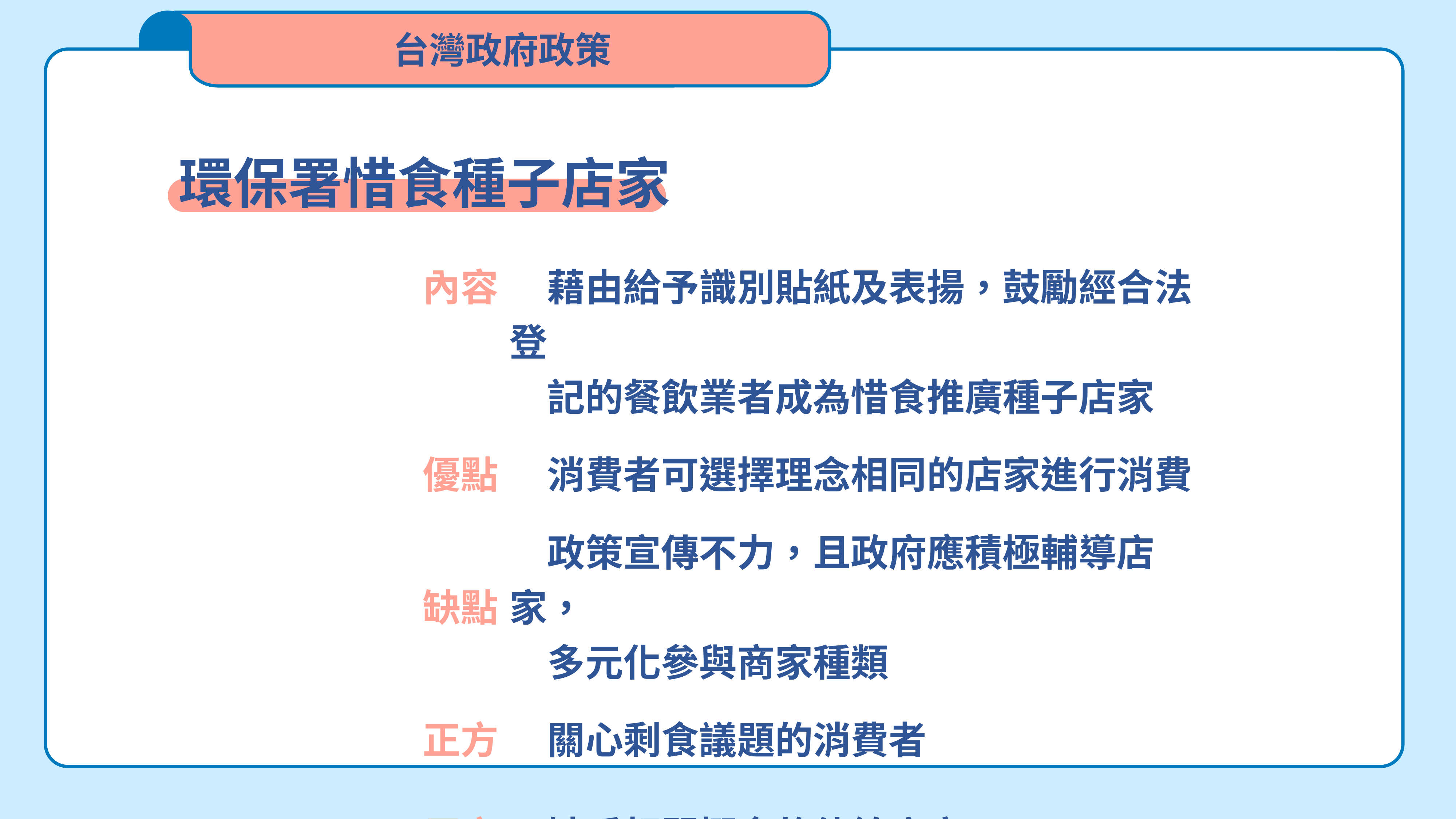

台灣政府政策

環保署惜食種子店家

| 內容 | 藉由給予識別貼紙及表揚，鼓勵經合法登 　記的餐飲業者成為惜食推廣種子店家 |
| --- | --- |
| 優點 | 消費者可選擇理念相同的店家進行消費 |
| 缺點 | 政策宣傳不力，且政府應積極輔導店家， 　多元化參與商家種類 |
| 正方 | 關心剩食議題的消費者 |
| 反方 | 缺乏相關概念的傳統店家 |